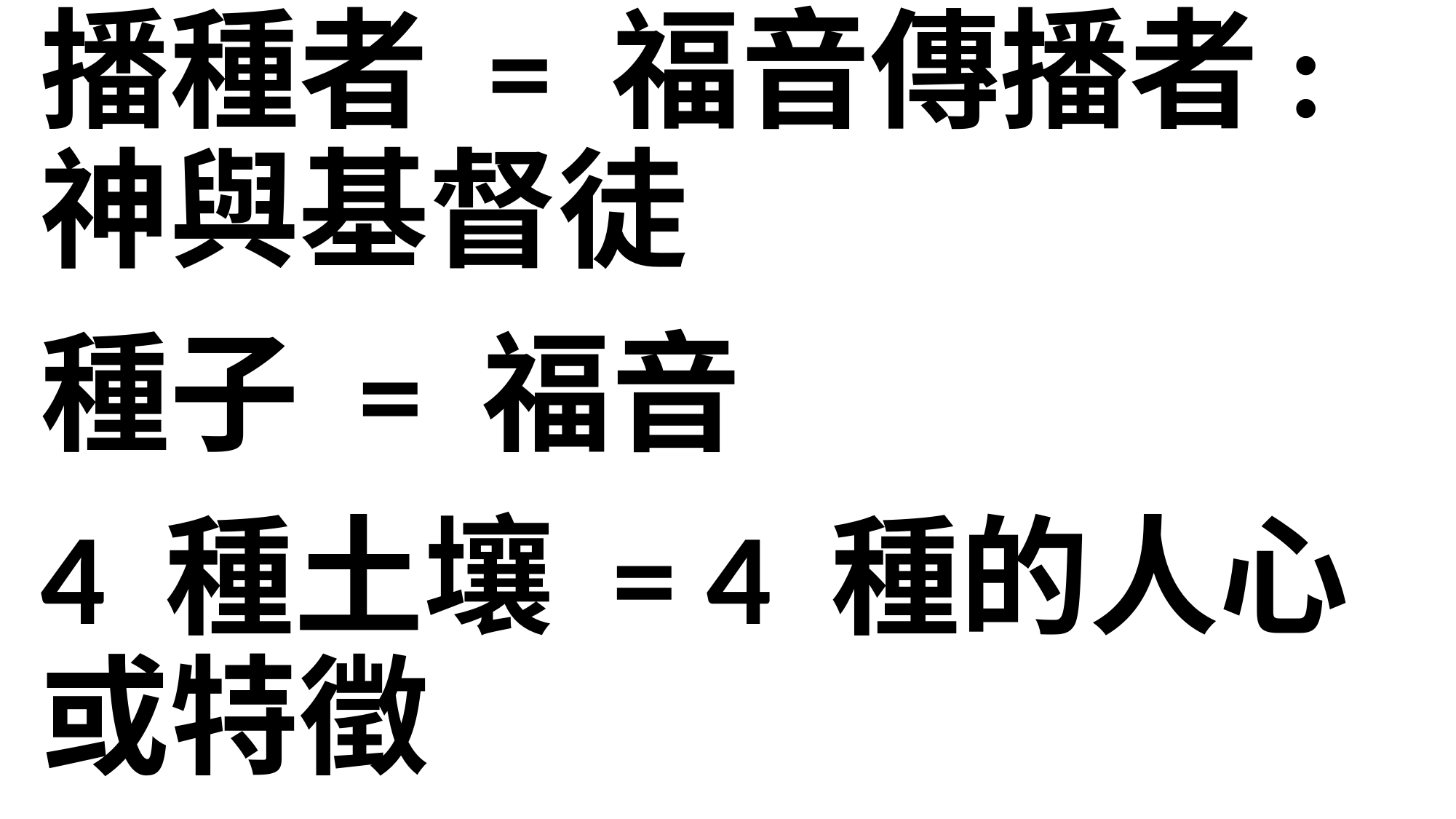

播種者 = 福音傳播者: 神與基督徒
種子 = 福音
4 種土壤 = 4 種的人心或特徵